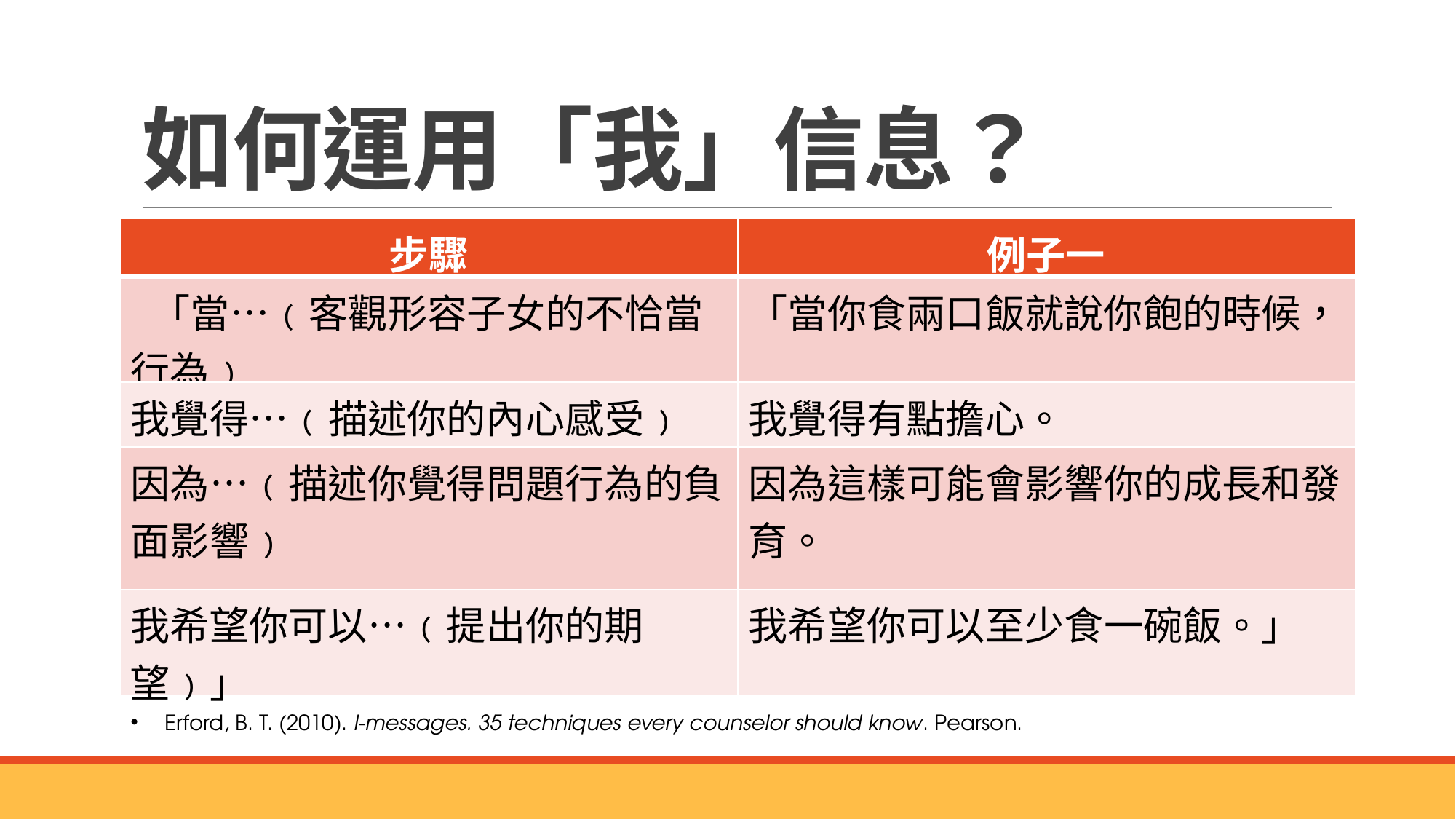

# 如何運用「我」信息？
| 步驟 | 例子一 |
| --- | --- |
| 「當…﹙客觀形容子女的不恰當行為﹚ | 「當你食兩口飯就說你飽的時候， |
| 我覺得…﹙描述你的內心感受﹚ | 我覺得有點擔心。 |
| 因為…﹙描述你覺得問題行為的負面影響﹚ | 因為這樣可能會影響你的成長和發育。 |
| 我希望你可以…﹙提出你的期望﹚」 | 我希望你可以至少食一碗飯。」 |
Erford, B. T. (2010). I-messages. 35 techniques every counselor should know. Pearson.